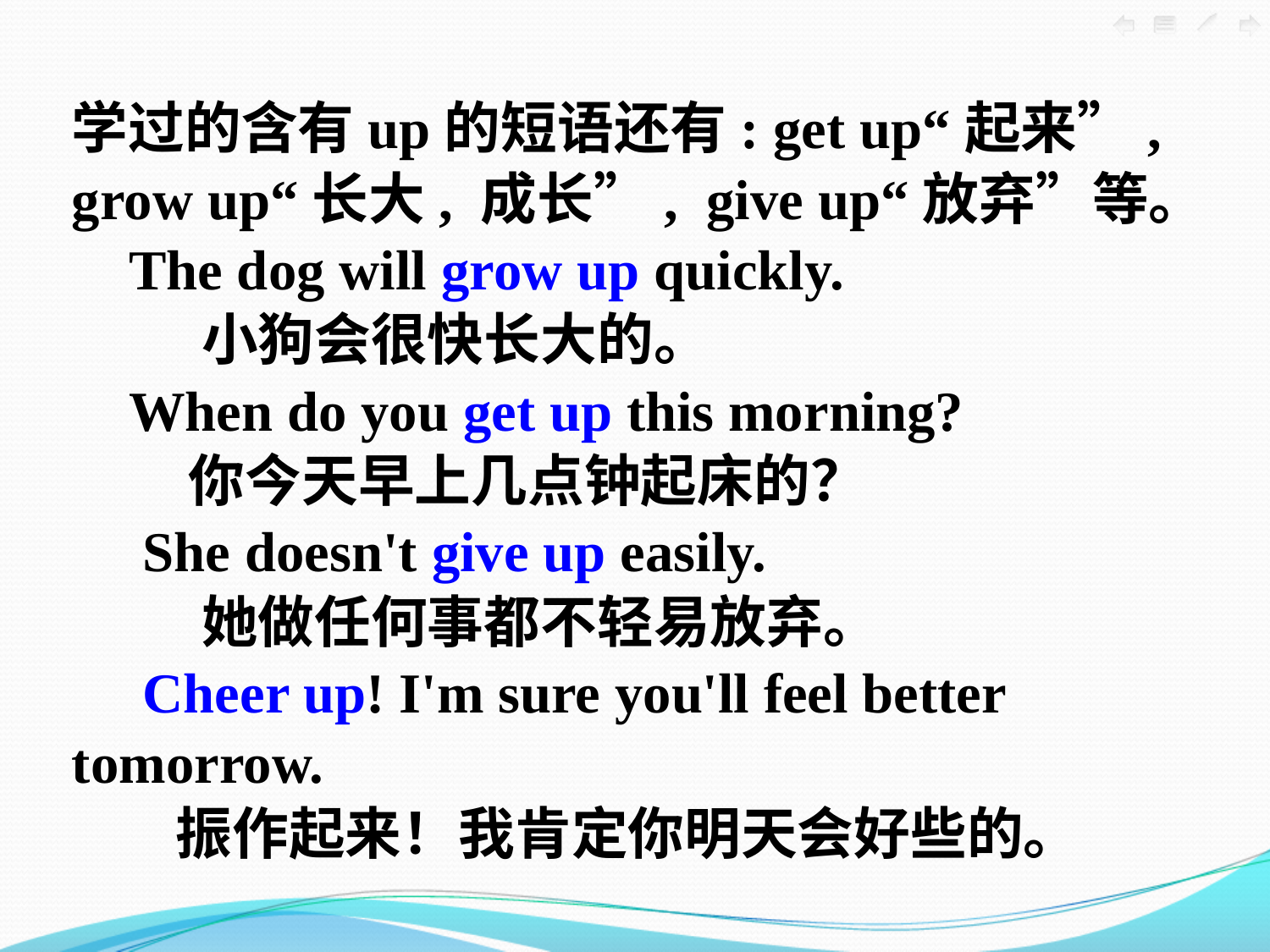

学过的含有up的短语还有: get up“起来”, grow up“长大, 成长”,  give up“放弃”等。
    The dog will grow up quickly.
         小狗会很快长大的。
    When do you get up this morning?
        你今天早上几点钟起床的？
     She doesn't give up easily.
         她做任何事都不轻易放弃。
     Cheer up! I'm sure you'll feel better tomorrow.
       振作起来！我肯定你明天会好些的。